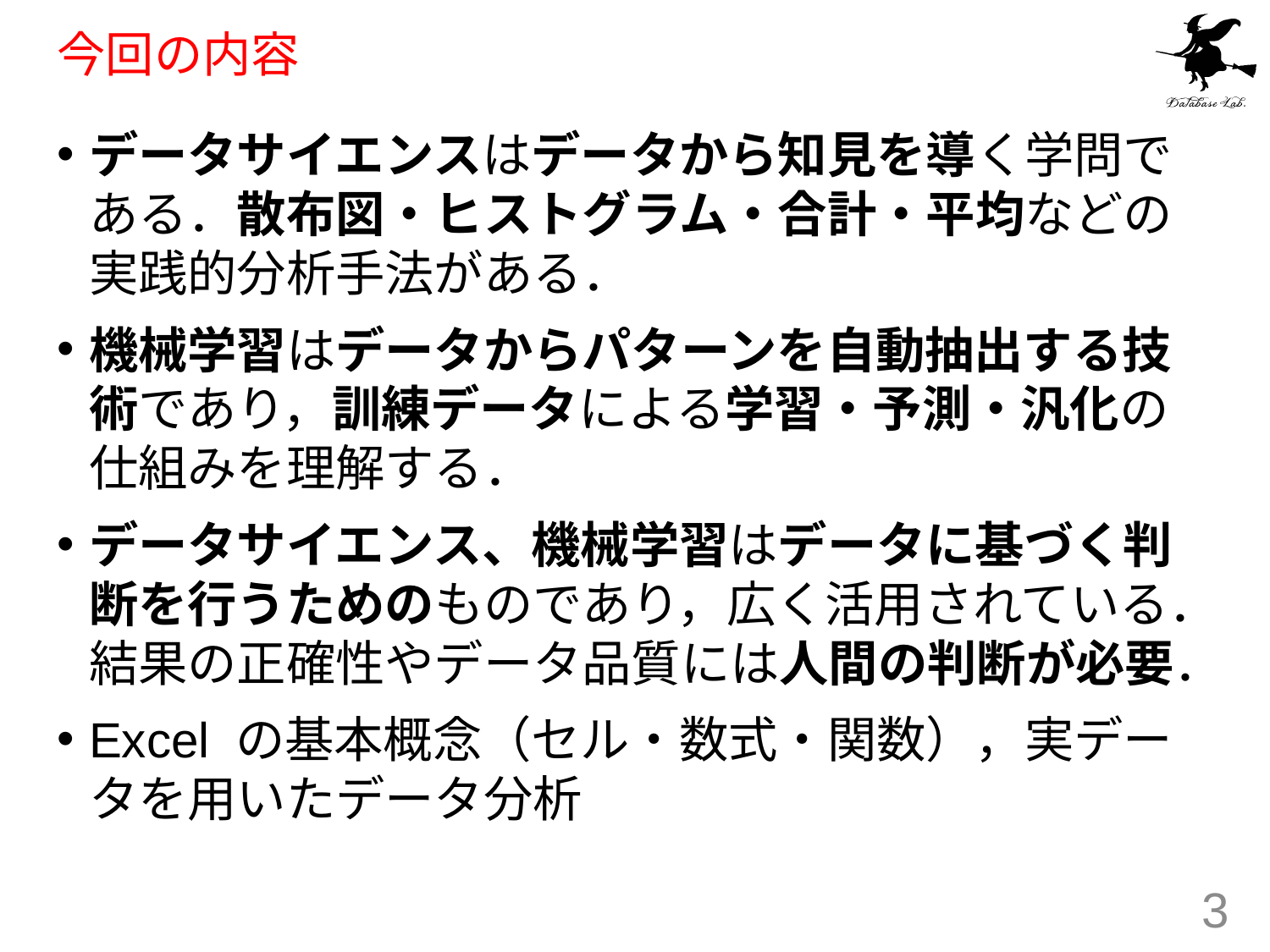

# 今回の内容
データサイエンスはデータから知見を導く学問である．散布図・ヒストグラム・合計・平均などの実践的分析手法がある．
機械学習はデータからパターンを自動抽出する技術であり，訓練データによる学習・予測・汎化の仕組みを理解する．
データサイエンス、機械学習はデータに基づく判断を行うためのものであり，広く活用されている．結果の正確性やデータ品質には人間の判断が必要．
Excel の基本概念（セル・数式・関数），実データを用いたデータ分析

3